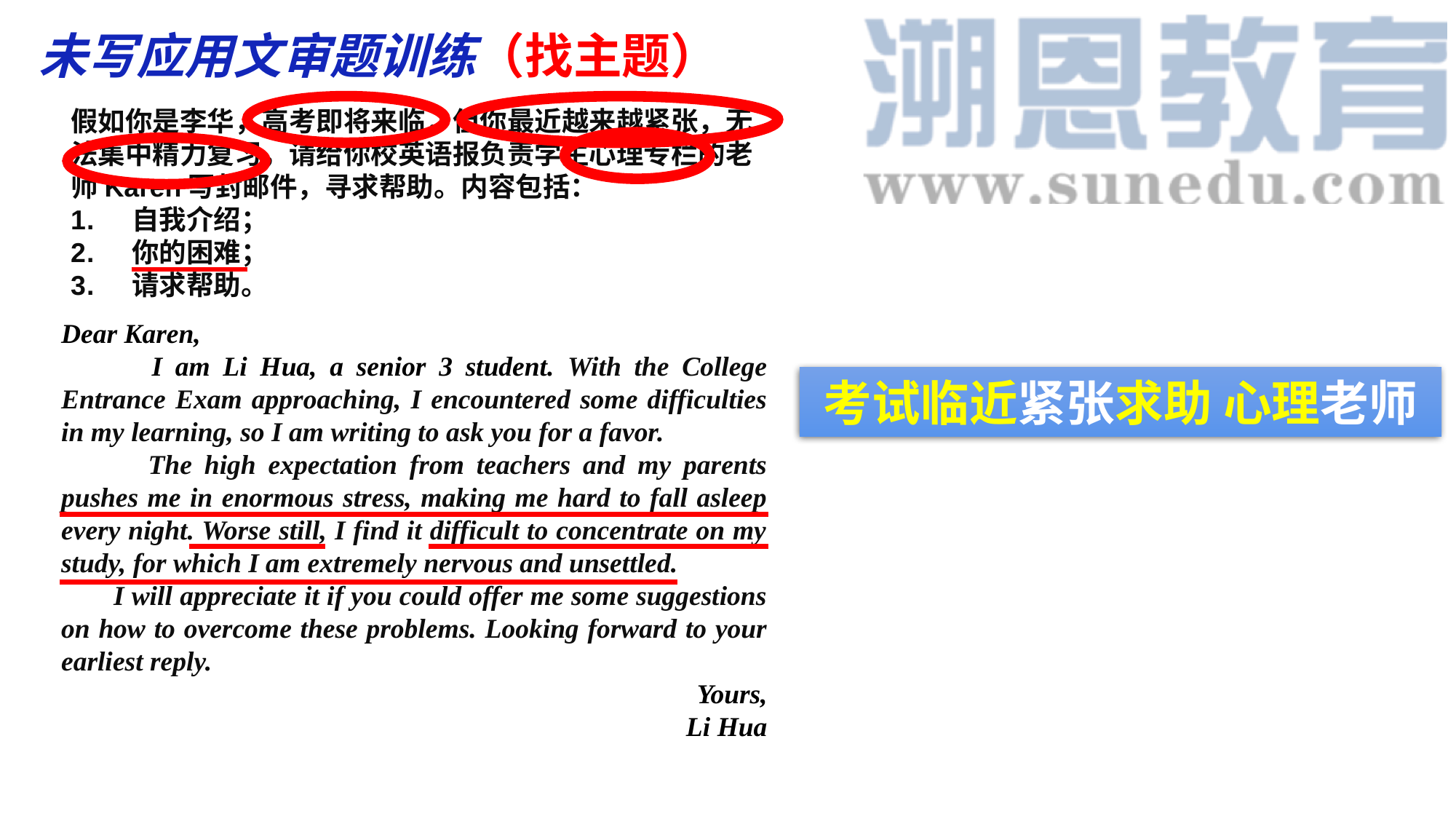

未写应用文审题训练（找主题）

假如你是李华，高考即将来临，但你最近越来越紧张，无法集中精力复习，请给你校英语报负责学生心理专栏的老师Karen写封邮件，寻求帮助。内容包括：
自我介绍；
你的困难；
请求帮助。

Dear Karen,
       I am Li Hua, a senior 3 student. With the College Entrance Exam approaching, I encountered some difficulties in my learning, so I am writing to ask you for a favor.
       The high expectation from teachers and my parents pushes me in enormous stress, making me hard to fall asleep every night. Worse still, I find it difficult to concentrate on my study, for which I am extremely nervous and unsettled.
       I will appreciate it if you could offer me some suggestions on how to overcome these problems. Looking forward to your earliest reply.
Yours,
Li Hua

考试临近紧张求助 心理老师